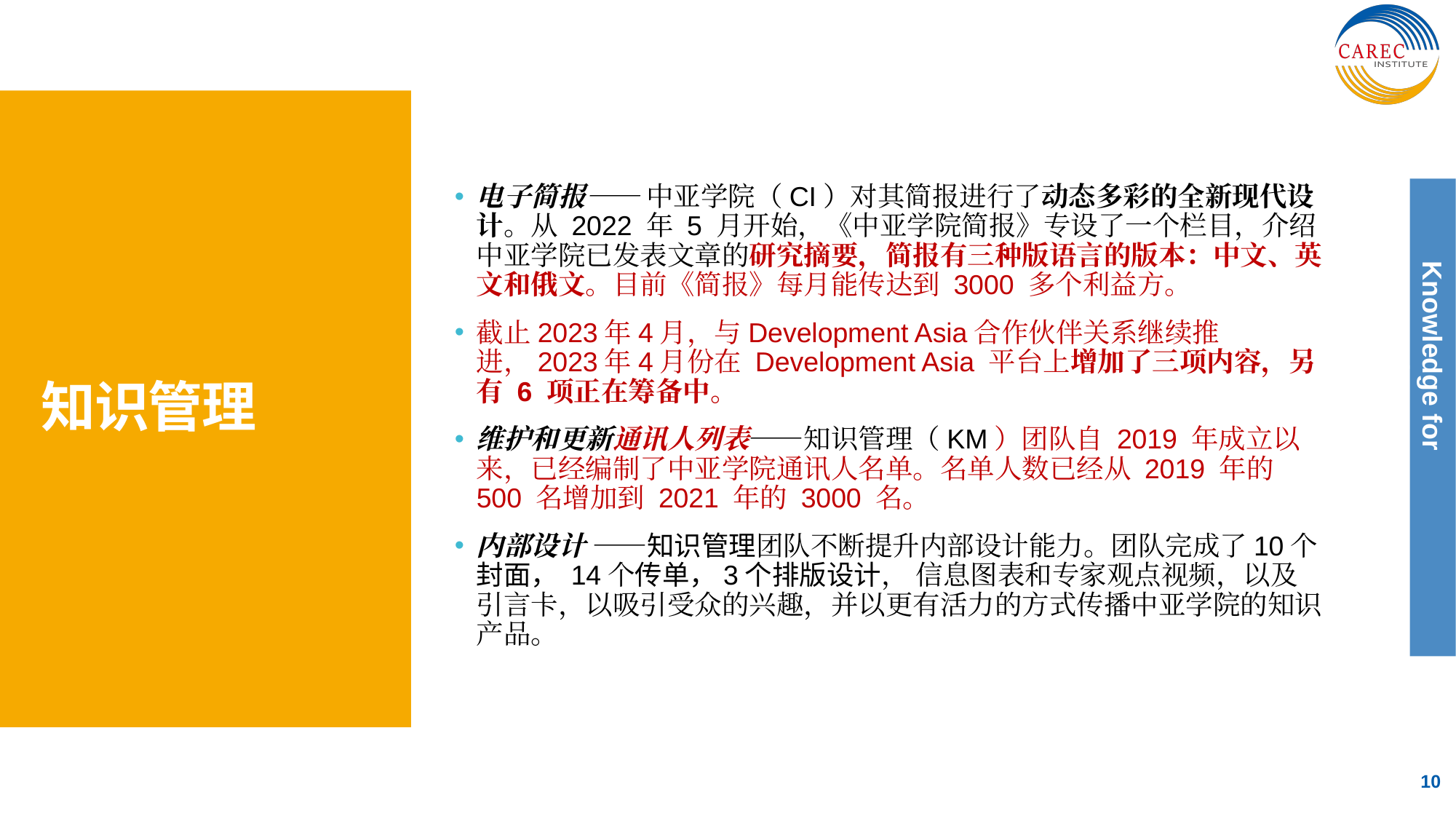

电子简报—— 中亚学院（CI）对其简报进行了动态多彩的全新现代设计。从 2022 年 5 月开始，《中亚学院简报》专设了一个栏目，介绍中亚学院已发表文章的研究摘要，简报有三种版语言的版本：中文、英文和俄文。目前《简报》每月能传达到 3000 多个利益方。
截止2023年4月，与Development Asia合作伙伴关系继续推进，2023年4月份在 Development Asia 平台上增加了三项内容，另有 6 项正在筹备中。
维护和更新通讯人列表——知识管理（KM）团队自 2019 年成立以来，已经编制了中亚学院通讯人名单。名单人数已经从 2019 年的 500 名增加到 2021 年的 3000 名。
内部设计 ——知识管理团队不断提升内部设计能力。团队完成了10个封面， 14个传单，3个排版设计， 信息图表和专家观点视频，以及引言卡，以吸引受众的兴趣，并以更有活力的方式传播中亚学院的知识产品。
# 知识管理
10